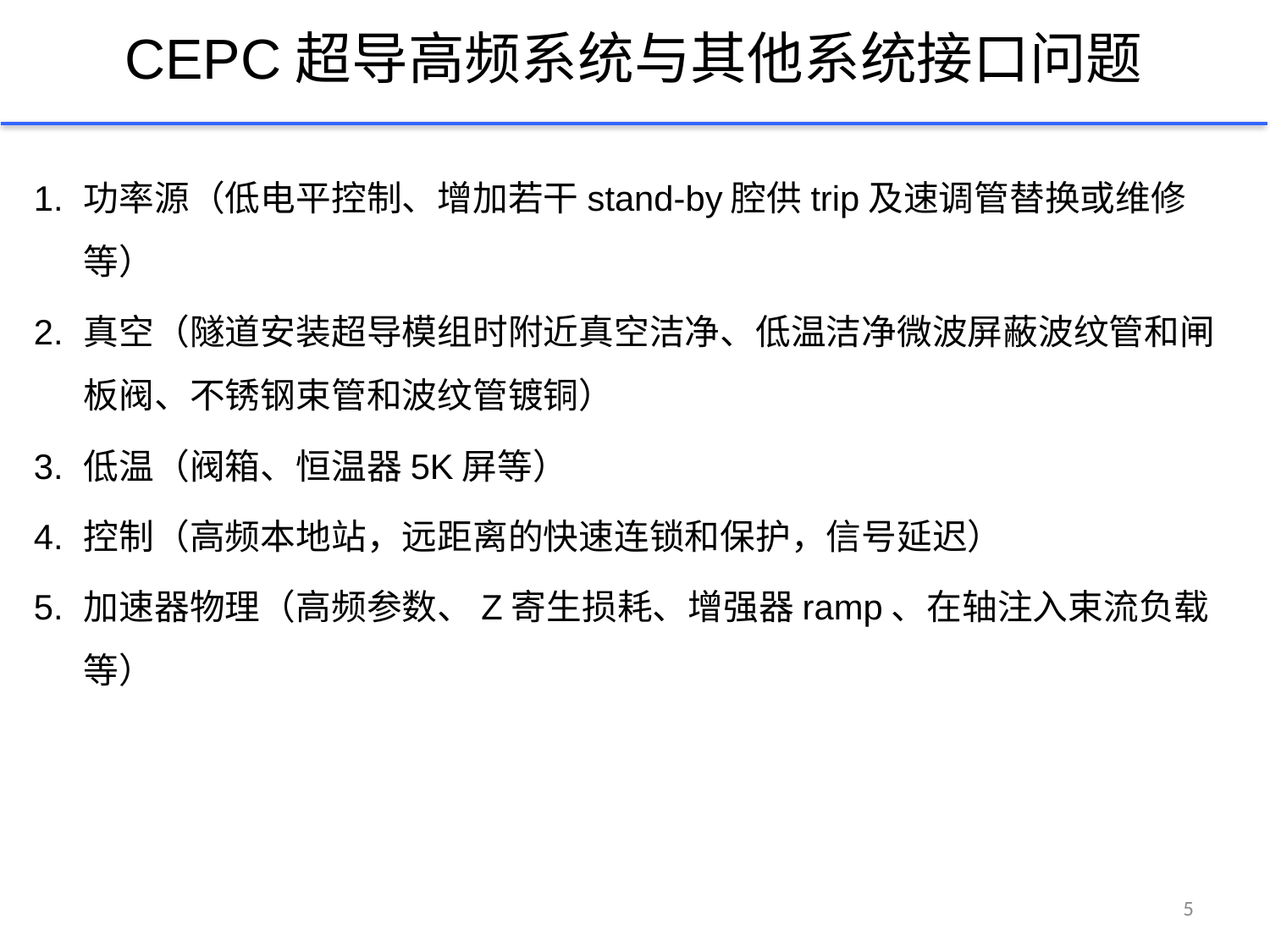

# CEPC超导高频系统与其他系统接口问题
功率源（低电平控制、增加若干stand-by腔供trip及速调管替换或维修等）
真空（隧道安装超导模组时附近真空洁净、低温洁净微波屏蔽波纹管和闸板阀、不锈钢束管和波纹管镀铜）
低温（阀箱、恒温器5K屏等）
控制（高频本地站，远距离的快速连锁和保护，信号延迟）
加速器物理（高频参数、Z寄生损耗、增强器ramp、在轴注入束流负载等）

5